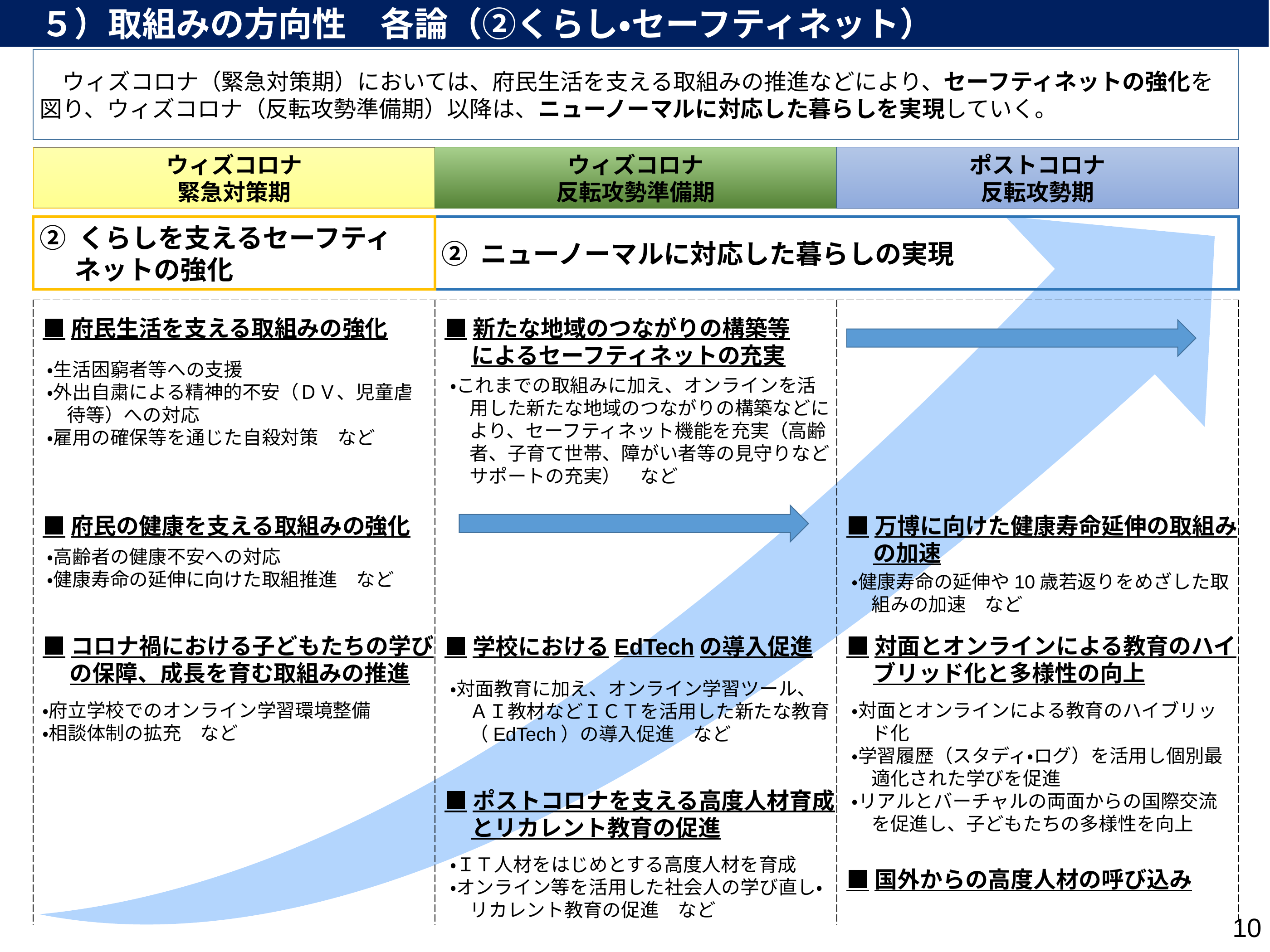

５）取組みの方向性　各論（②くらし・セーフティネット）
　ウィズコロナ（緊急対策期）においては、府民生活を支える取組みの推進などにより、セーフティネットの強化を図り、ウィズコロナ（反転攻勢準備期）以降は、ニューノーマルに対応した暮らしを実現していく。
ウィズコロナ
緊急対策期
ウィズコロナ
反転攻勢準備期
ポストコロナ
反転攻勢期
② くらしを支えるセーフティネットの強化
② ニューノーマルに対応した暮らしの実現
|  |  |  |
| --- | --- | --- |
■府民生活を支える取組みの強化
■新たな地域のつながりの構築等によるセーフティネットの充実

・生活困窮者等への支援
・外出自粛による精神的不安（ＤＶ、児童虐待等）への対応
・雇用の確保等を通じた自殺対策　など

・これまでの取組みに加え、オンラインを活用した新たな地域のつながりの構築などにより、セーフティネット機能を充実（高齢者、子育て世帯、障がい者等の見守りなどサポートの充実）　など

■府民の健康を支える取組みの強化
■万博に向けた健康寿命延伸の取組みの加速
・高齢者の健康不安への対応
・健康寿命の延伸に向けた取組推進　など
・健康寿命の延伸や10歳若返りをめざした取組みの加速　など
■コロナ禍における子どもたちの学びの保障、成長を育む取組みの推進
■学校におけるEdTechの導入促進
■対面とオンラインによる教育のハイブリッド化と多様性の向上
・対面教育に加え、オンライン学習ツール、ＡＩ教材などＩＣＴを活用した新たな教育（EdTech）の導入促進　など
・府立学校でのオンライン学習環境整備
・相談体制の拡充　など
・対面とオンラインによる教育のハイブリッド化
・学習履歴（スタディ・ログ）を活用し個別最適化された学びを促進
・リアルとバーチャルの両面からの国際交流を促進し、子どもたちの多様性を向上
■ポストコロナを支える高度人材育成とリカレント教育の促進
・ＩＴ人材をはじめとする高度人材を育成
・オンライン等を活用した社会人の学び直し・リカレント教育の促進　など
■国外からの高度人材の呼び込み

10